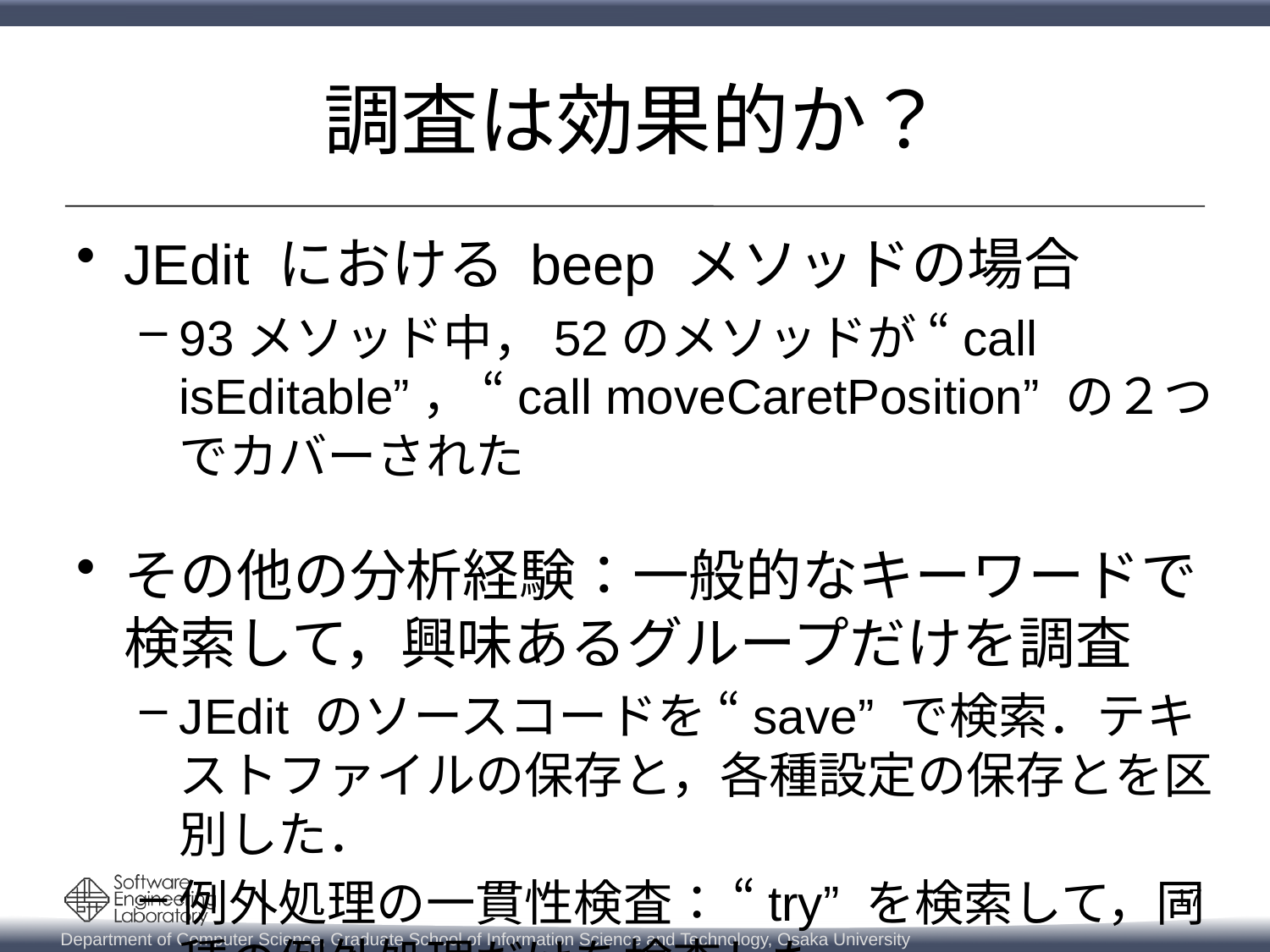

# 調査は効果的か？
JEdit における beep メソッドの場合
93メソッド中，52のメソッドが “call isEditable”， “call moveCaretPosition” の２つでカバーされた

その他の分析経験：一般的なキーワードで検索して，興味あるグループだけを調査
JEdit のソースコードを “save” で検索．テキストファイルの保存と，各種設定の保存とを区別した．
例外処理の一貫性検査： “try” を検索して，同種の例外処理だけを検査した．
17